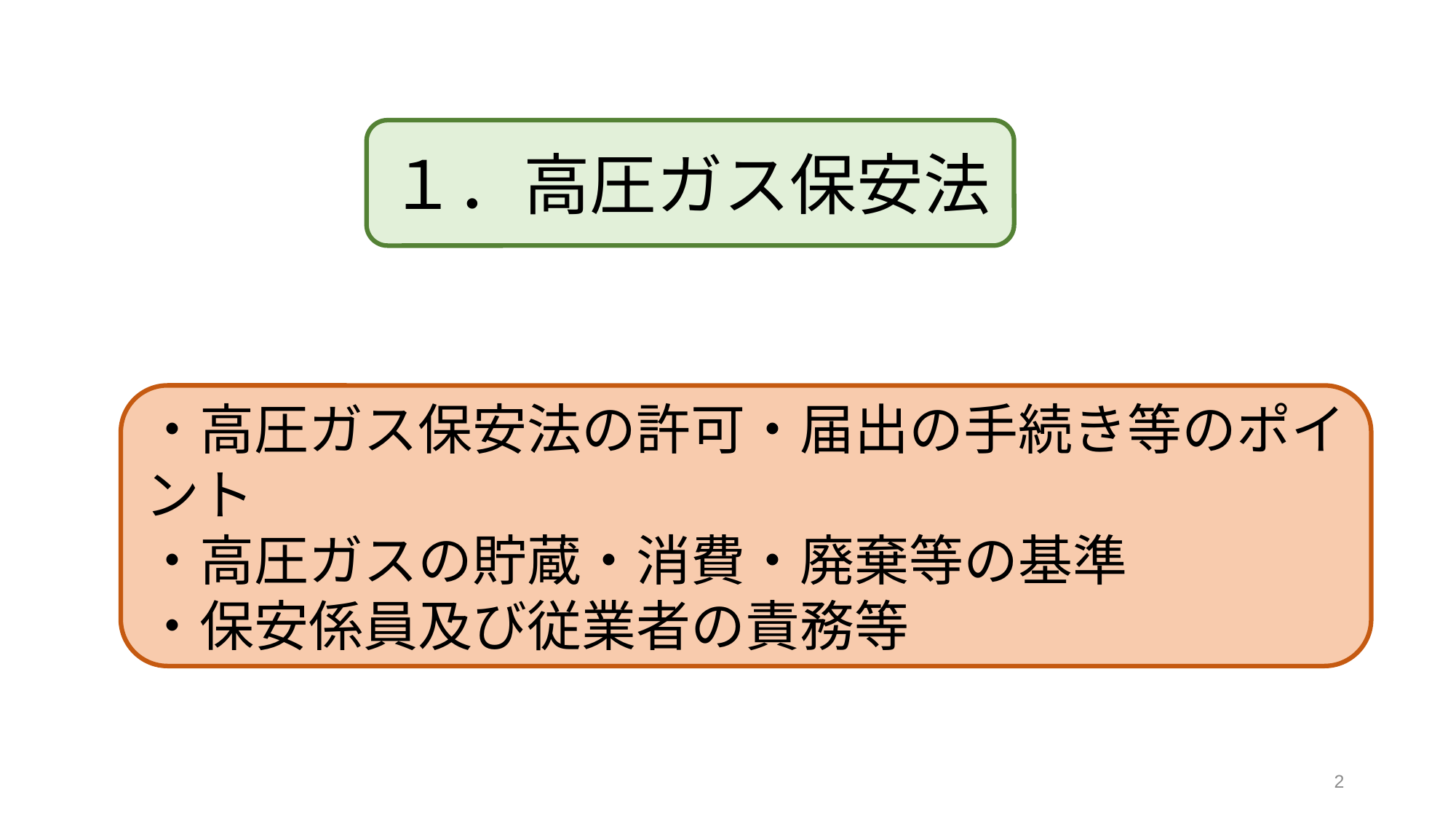

１．高圧ガス保安法
・高圧ガス保安法の許可・届出の手続き等のポイント
・高圧ガスの貯蔵・消費・廃棄等の基準
・保安係員及び従業者の責務等
2